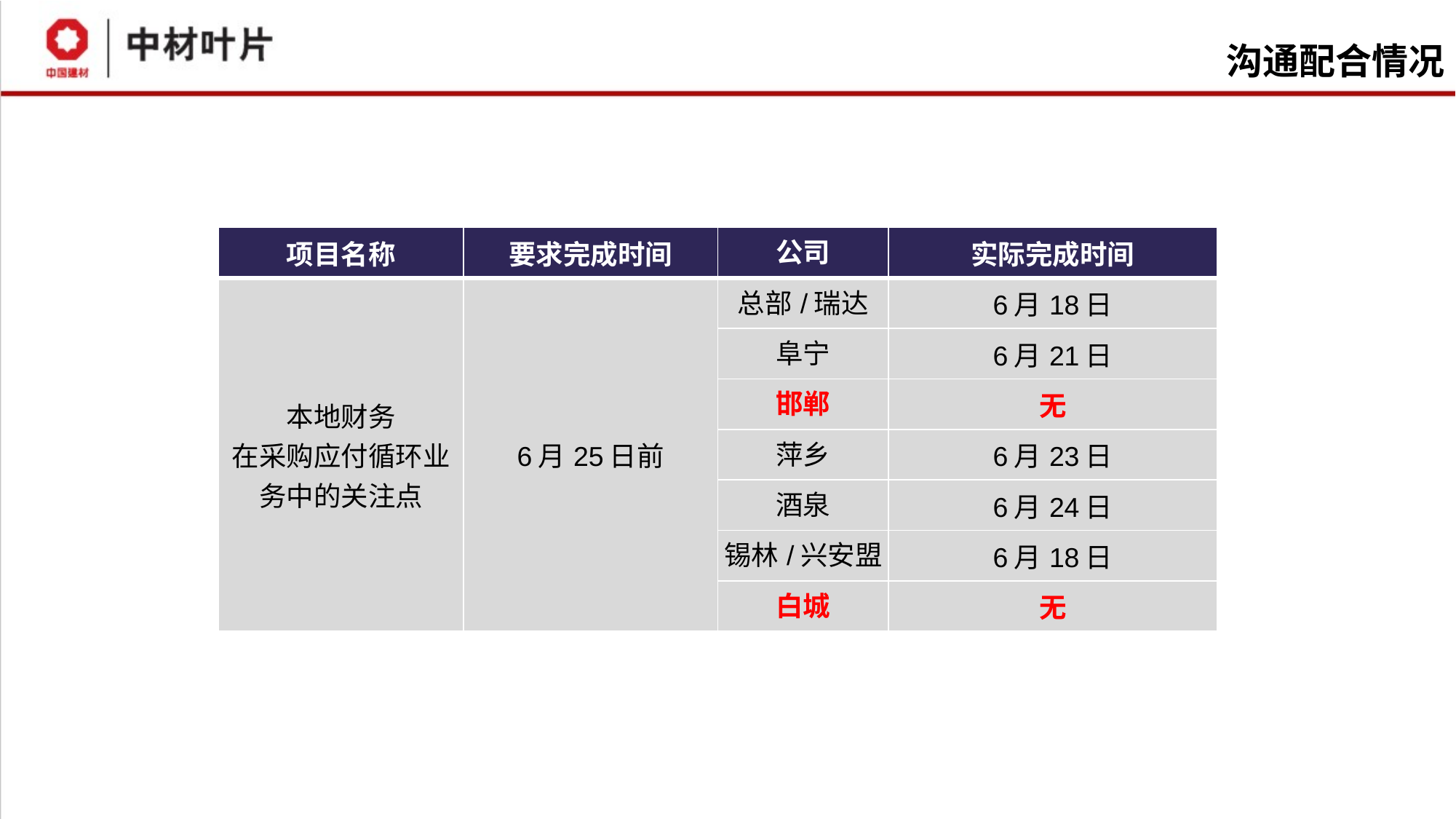

# 沟通配合情况
| 项目名称 | 要求完成时间 | 公司 | 实际完成时间 |
| --- | --- | --- | --- |
| 本地财务 在采购应付循环业务中的关注点 | 6月25日前 | 总部/瑞达 | 6月18日 |
|  |  | 阜宁 | 6月21日 |
|  |  | 邯郸 | 无 |
|  |  | 萍乡 | 6月23日 |
|  |  | 酒泉 | 6月24日 |
|  |  | 锡林/兴安盟 | 6月18日 |
|  |  | 白城 | 无 |